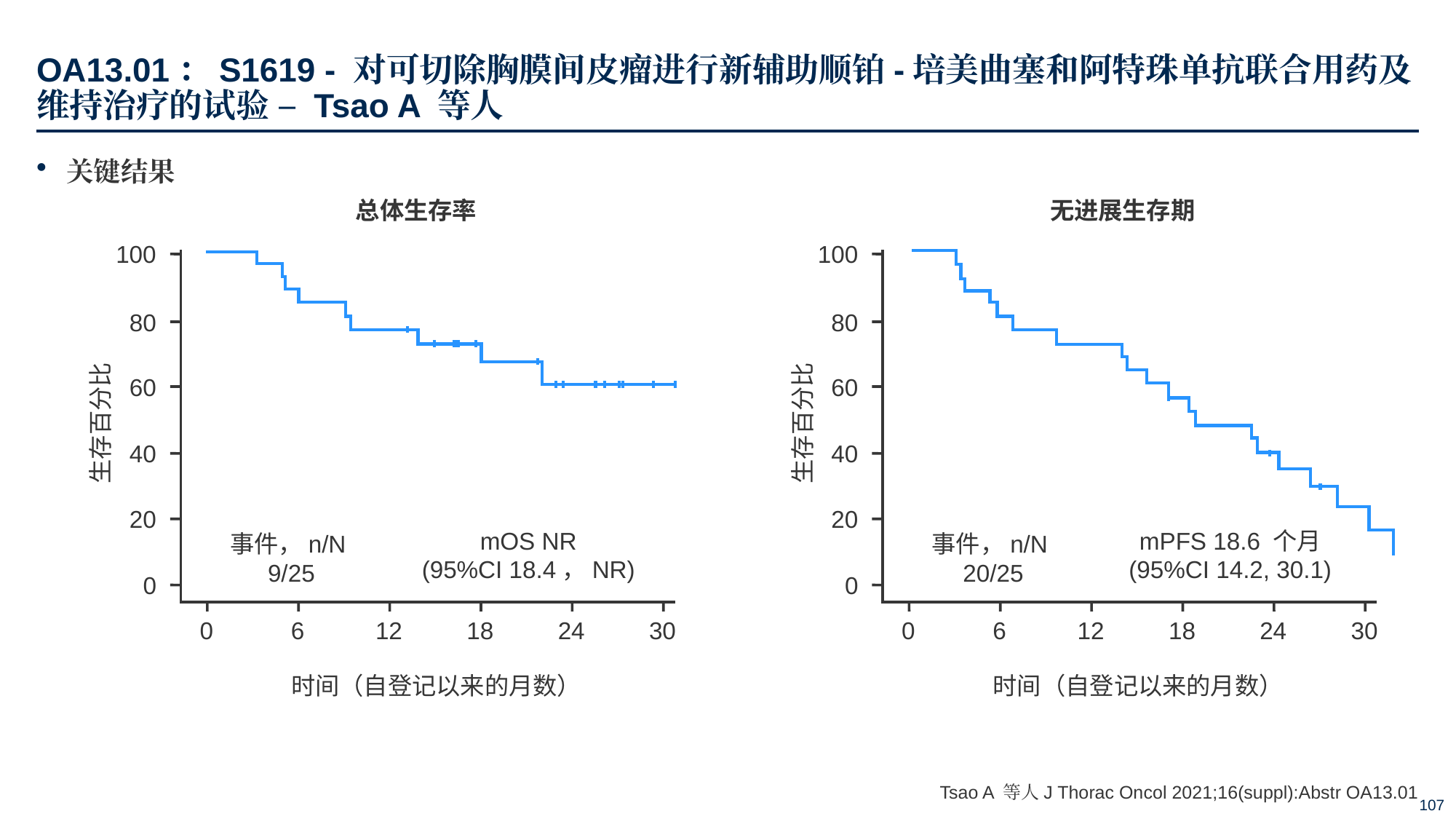

# OA13.01：S1619 - 对可切除胸膜间皮瘤进行新辅助顺铂-培美曲塞和阿特珠单抗联合用药及维持治疗的试验 – Tsao A 等人
关键结果
总体生存率

无进展生存期
100

80

60

生存百分比
40

20

0

mOS NR
(95%CI 18.4，NR)
事件，n/N
9/25

0
6
12
18
24
30
时间（自登记以来的月数）
100

80

60

生存百分比
40

20

0

mPFS 18.6 个月
(95%CI 14.2, 30.1)
事件，n/N
20/25

0
6
12
18
24
30
时间（自登记以来的月数）
Tsao A 等人J Thorac Oncol 2021;16(suppl):Abstr OA13.01